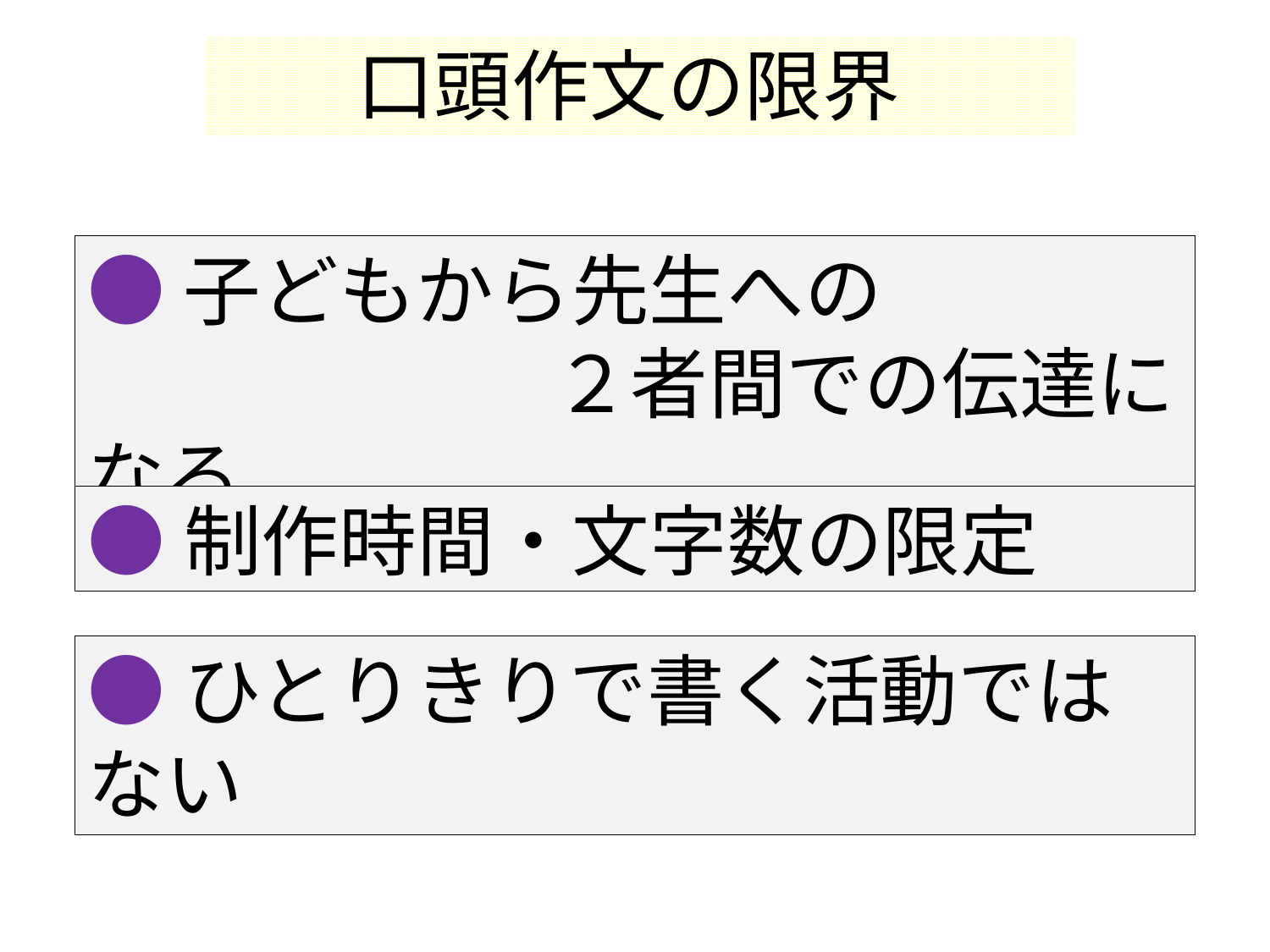

口頭作文の限界
●子どもから先生への
　　　　　　２者間での伝達になる
●制作時間・文字数の限定
●ひとりきりで書く活動ではない